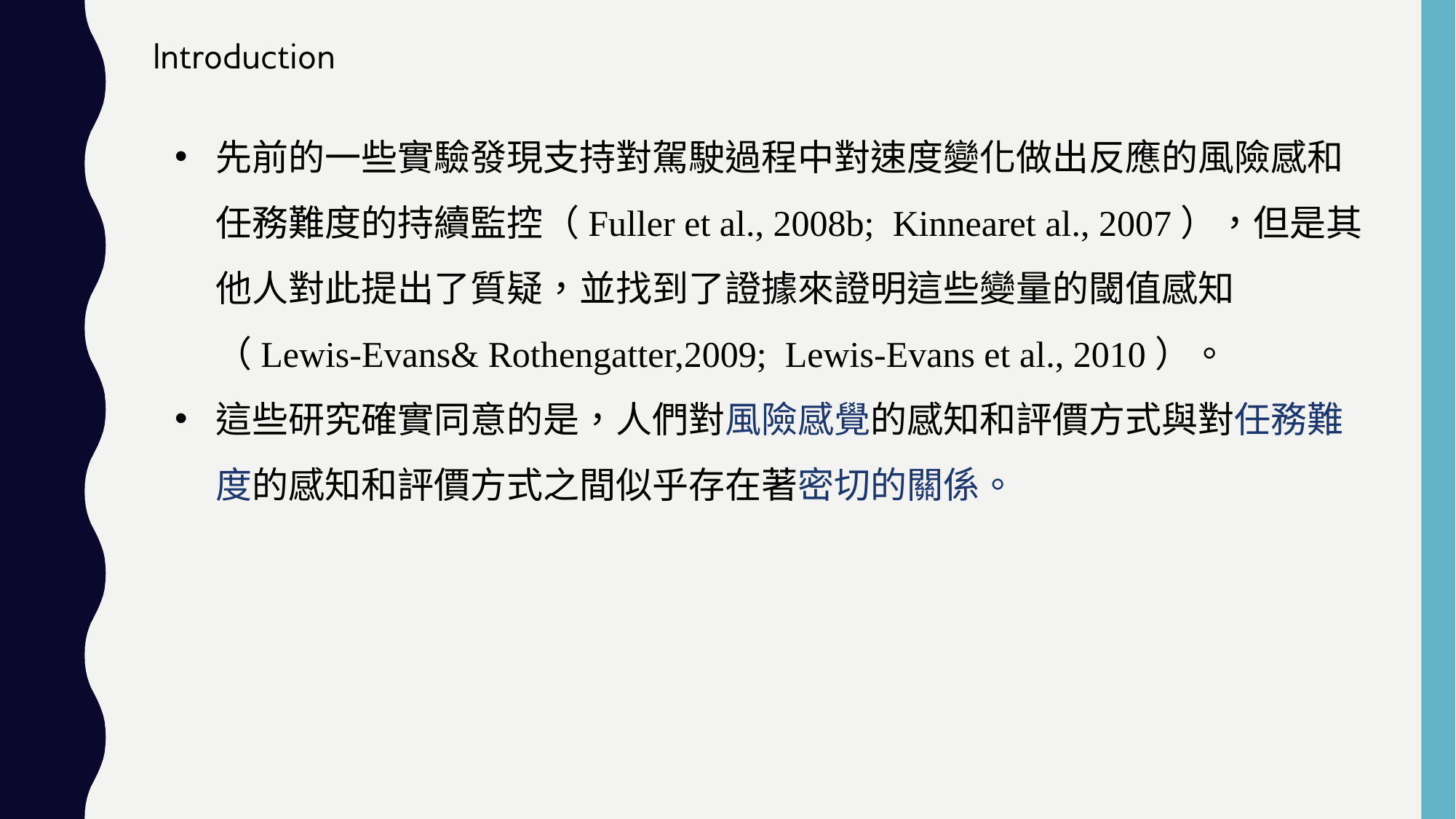

Introduction
先前的一些實驗發現支持對駕駛過程中對速度變化做出反應的風險感和任務難度的持續監控（Fuller et al., 2008b;  Kinnearet al., 2007），但是其他人對此提出了質疑，並找到了證據來證明這些變量的閾值感知（Lewis-Evans& Rothengatter,2009;  Lewis-Evans et al., 2010）。
這些研究確實同意的是，人們對風險感覺的感知和評價方式與對任務難度的感知和評價方式之間似乎存在著密切的關係。